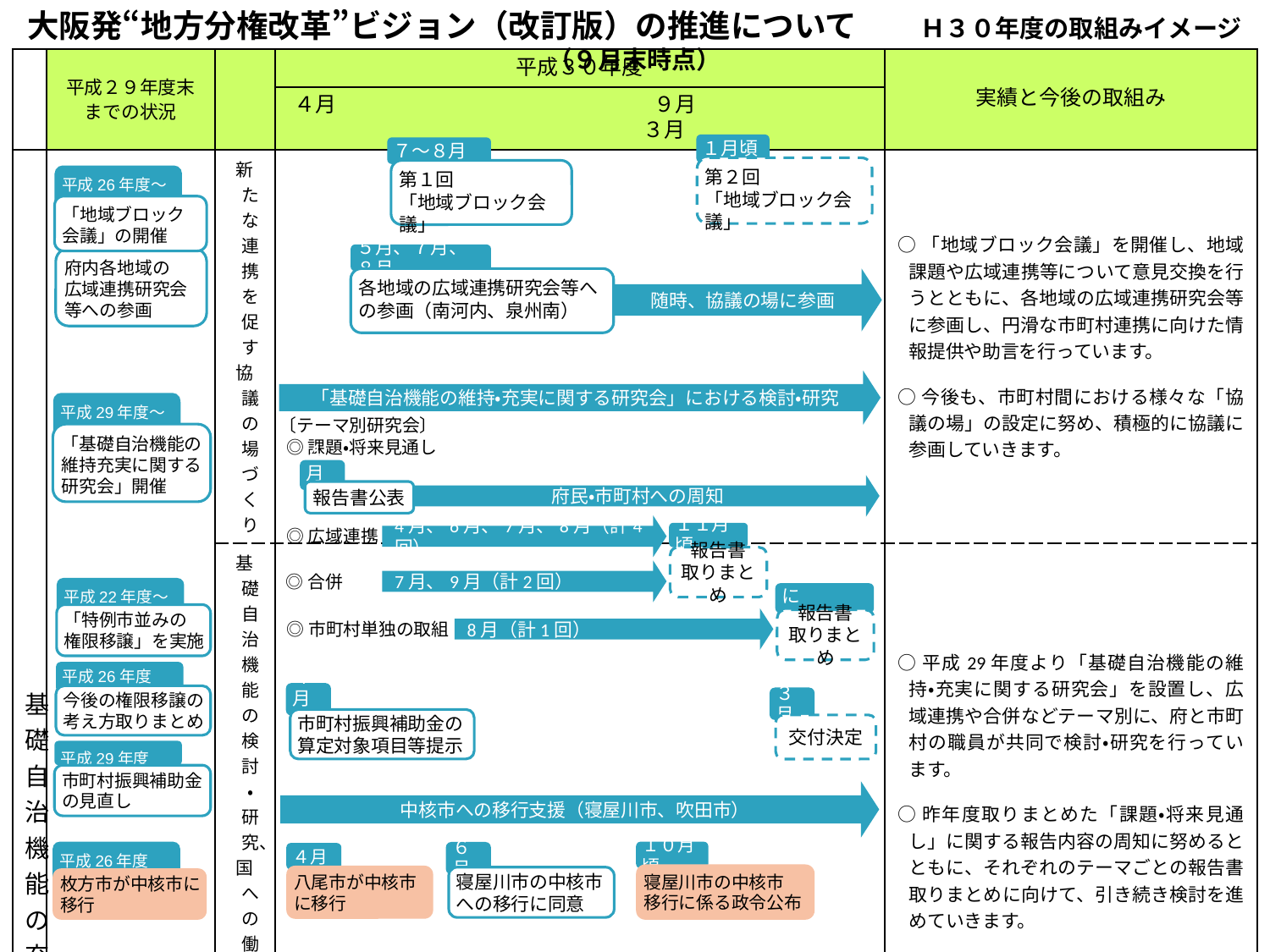

大阪発“地方分権改革”ビジョン（改訂版）の推進について　　Ｈ３０年度の取組みイメージ（９月末時点）
|  | 平成２９年度末 までの状況 |  | 平成３０年度 | 実績と今後の取組み |
| --- | --- | --- | --- | --- |
|  |  |  | ４月　　　　　　　　　　　　　　　９月　　　　　　　　　　　　　　　　３月 |  |
| 基礎自治機能の充実 |  | 新たな連携を促す 協議の場づくり |  | ○「地域ブロック会議」を開催し、地域課題や広域連携等について意見交換を行うとともに、各地域の広域連携研究会等に参画し、円滑な市町村連携に向けた情報提供や助言を行っています。 ○今後も、市町村間における様々な「協議の場」の設定に努め、積極的に協議に参画していきます。 |
|  |  | 基礎自治機能の検討・研究、 国への働きかけ |  | ○平成29年度より「基礎自治機能の維持・充実に関する研究会」を設置し、広域連携や合併などテーマ別に、府と市町村の職員が共同で検討・研究を行っています。 ○昨年度取りまとめた「課題・将来見通し」に関する報告内容の周知に努めるとともに、それぞれのテーマごとの報告書取りまとめに向けて、引き続き検討を進めていきます。 |
|  |  | 府からの インセンティブ強化 |  | ○市町村振興補助金が、分権改革を推進する効果的なインセンティブとなるよう、適宜見直しを行いながら運用していきます。 |
|  |  | 市町村への 権限移譲等 |  | ○中核市移行に取り組む市を、引き続き支援していきます。 ○随時、市町村との協議・調整を行いながら、権限移譲の定着・充実を図っています。 |
１月頃
第２回
「地域ブロック会議」
７～８月
第１回
「地域ブロック会議」
平成26年度～
「地域ブロック
会議」の開催
５月、７月、８月
各地域の広域連携研究会等への参画（南河内、泉州南）
府内各地域の
広域連携研究会
等への参画
随時、協議の場に参画
「基礎自治機能の維持・充実に関する研究会」における検討・研究
平成29年度～
「基礎自治機能の維持充実に関する研究会」開催
〔テーマ別研究会〕
◎課題・将来見通し
４月
報告書公表
府民・市町村への周知
4月、6月、7月、8月（計4回）
◎広域連携
１１月頃
報告書
取りまとめ
7月、9月（計2回）
◎合併
平成22年度～
「特例市並みの
権限移譲」を実施
３月までに
報告書
取りまとめ
8月（計1回）
◎市町村単独の取組
平成26年度
今後の権限移譲の考え方取りまとめ
４月
市町村振興補助金の算定対象項目等提示
３月
交付決定
平成29年度
市町村振興補助金の見直し
中核市への移行支援（寝屋川市、吹田市）
平成26年度
枚方市が中核市に移行
１０月頃
寝屋川市の中核市
移行に係る政令公布
６月
寝屋川市の中核市への移行に同意
４月
八尾市が中核市に移行